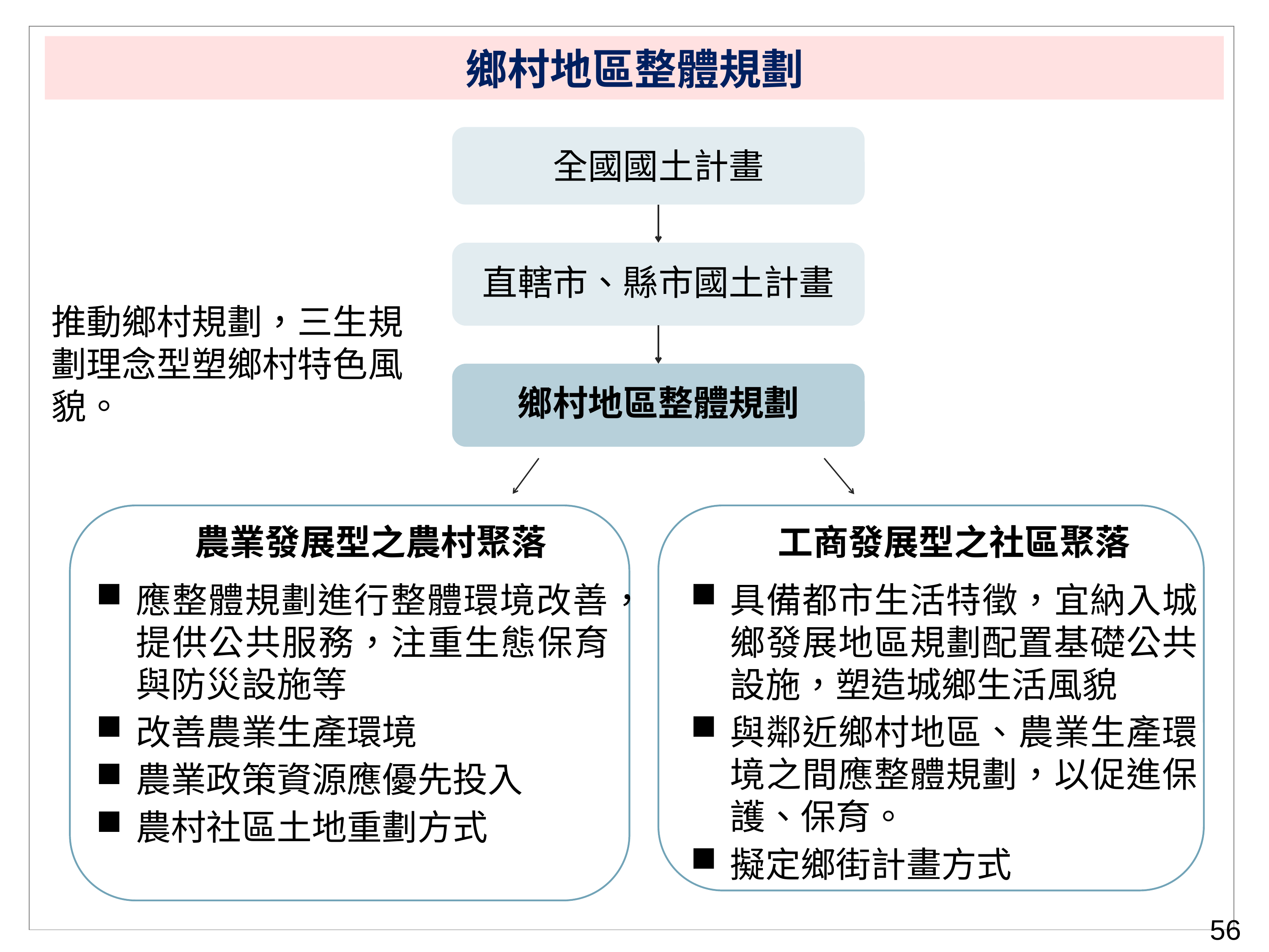

鄉村地區整體規劃

全國國土計畫

直轄市、縣市國土計畫
推動鄉村規劃，三生規劃理念型塑鄉村特色風貌。

鄉村地區整體規劃

農業發展型之農村聚落
工商發展型之社區聚落
應整體規劃進行整體環境改善，提供公共服務，注重生態保育與防災設施等
改善農業生產環境
農業政策資源應優先投入
農村社區土地重劃方式
具備都市生活特徵，宜納入城鄉發展地區規劃配置基礎公共設施，塑造城鄉生活風貌
與鄰近鄉村地區、農業生產環境之間應整體規劃，以促進保護、保育。
擬定鄉街計畫方式
56